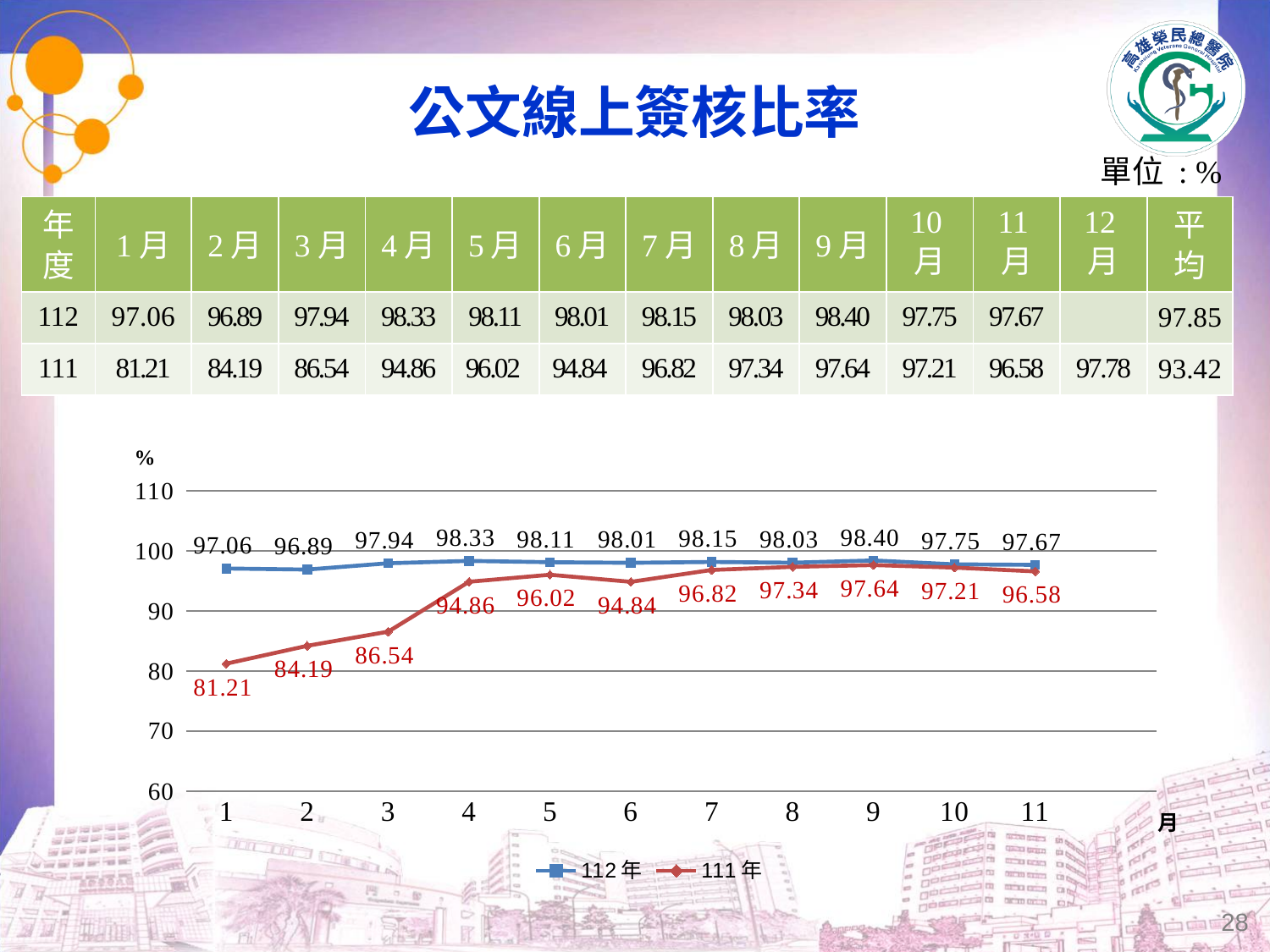

# 公文線上簽核比率
單位 : %
| 年度 | 1月 | 2月 | 3月 | 4月 | 5月 | 6月 | 7月 | 8月 | 9月 | 10月 | 11月 | 12月 | 平均 |
| --- | --- | --- | --- | --- | --- | --- | --- | --- | --- | --- | --- | --- | --- |
| 112 | 97.06 | 96.89 | 97.94 | 98.33 | 98.11 | 98.01 | 98.15 | 98.03 | 98.40 | 97.75 | 97.67 |  | 97.85 |
| 111 | 81.21 | 84.19 | 86.54 | 94.86 | 96.02 | 94.84 | 96.82 | 97.34 | 97.64 | 97.21 | 96.58 | 97.78 | 93.42 |

### Chart

| Category |  |  |
|---|---|---|
28